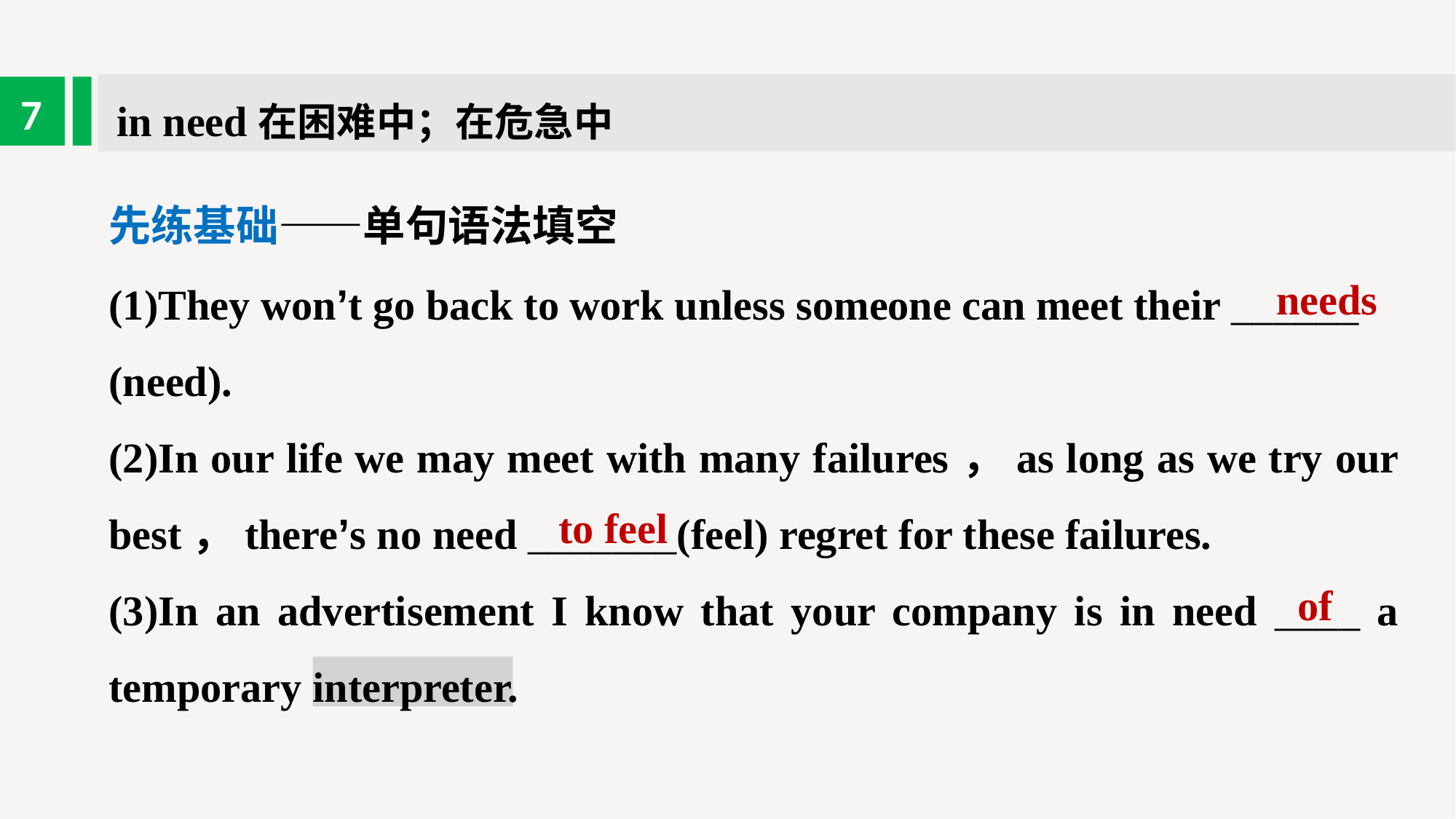

in need在困难中；在危急中

7
先练基础——单句语法填空
(1)They won’t go back to work unless someone can meet their ______
(need).
(2)In our life we may meet with many failures，as long as we try our best，there’s no need _______(feel) regret for these failures.
(3)In an advertisement I know that your company is in need ____ a temporary interpreter.
needs
to feel
of